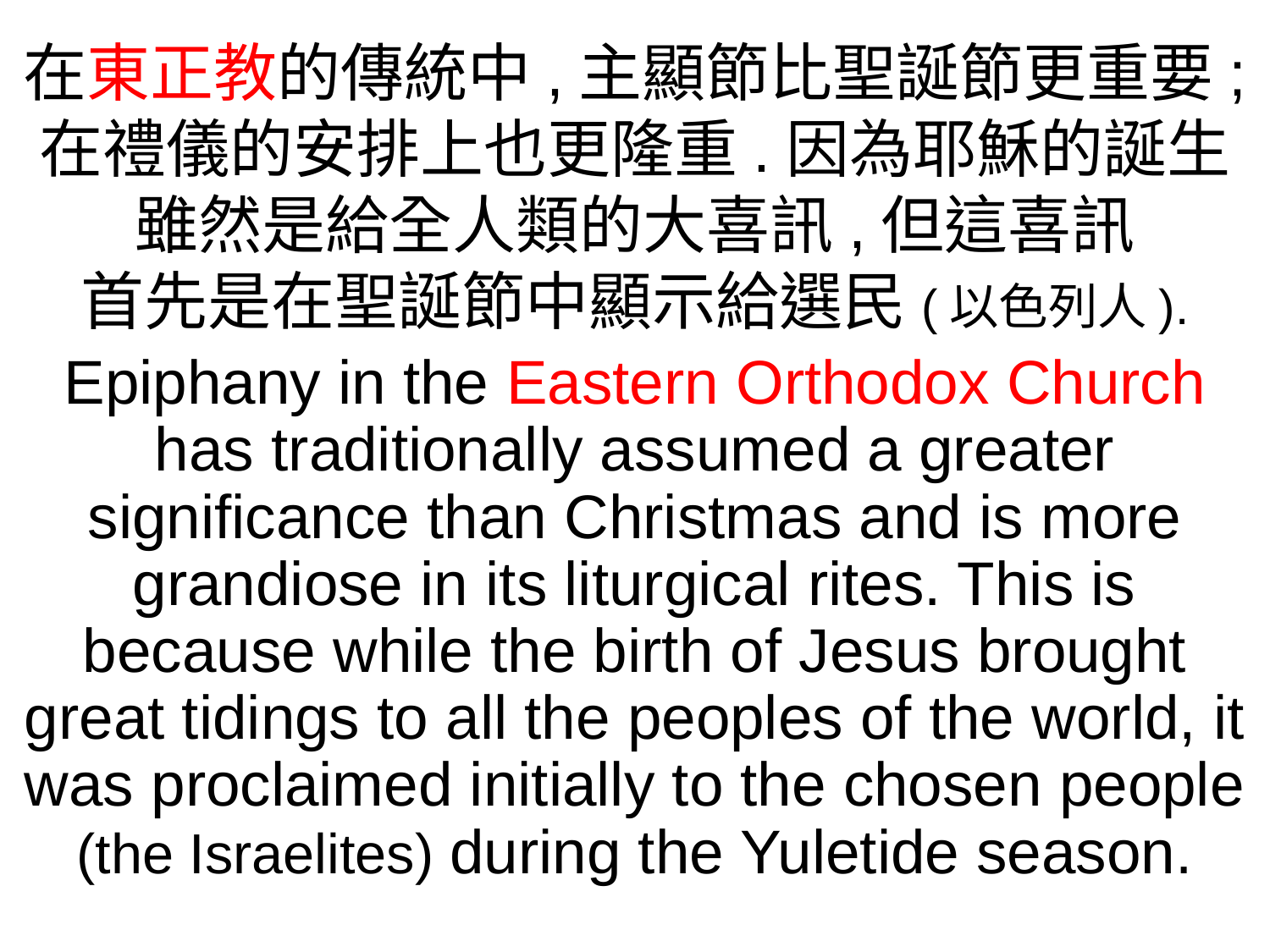

在東正教的傳統中,主顯節比聖誕節更重要;
在禮儀的安排上也更隆重.因為耶穌的誕生雖然是給全人類的大喜訊,但這喜訊
首先是在聖誕節中顯示給選民(以色列人).
Epiphany in the Eastern Orthodox Church has traditionally assumed a greater significance than Christmas and is more grandiose in its liturgical rites. This is because while the birth of Jesus brought great tidings to all the peoples of the world, it was proclaimed initially to the chosen people (the Israelites) during the Yuletide season.